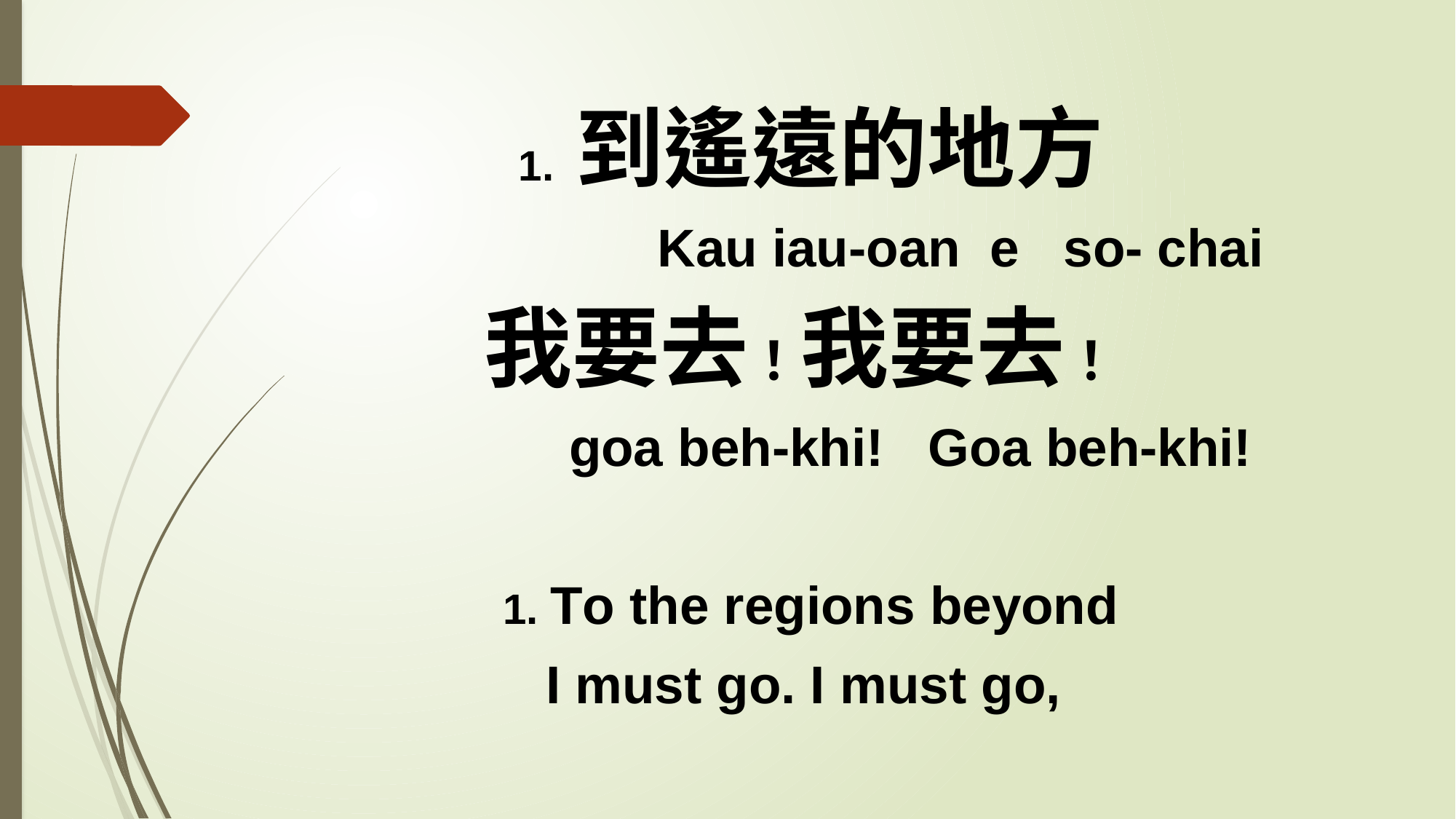

1. 到遙遠的地方
                           Kau iau-oan  e   so- chai
我要去！我要去！
                     goa beh-khi!   Goa beh-khi!

1. To the regions beyond
I must go. I must go,